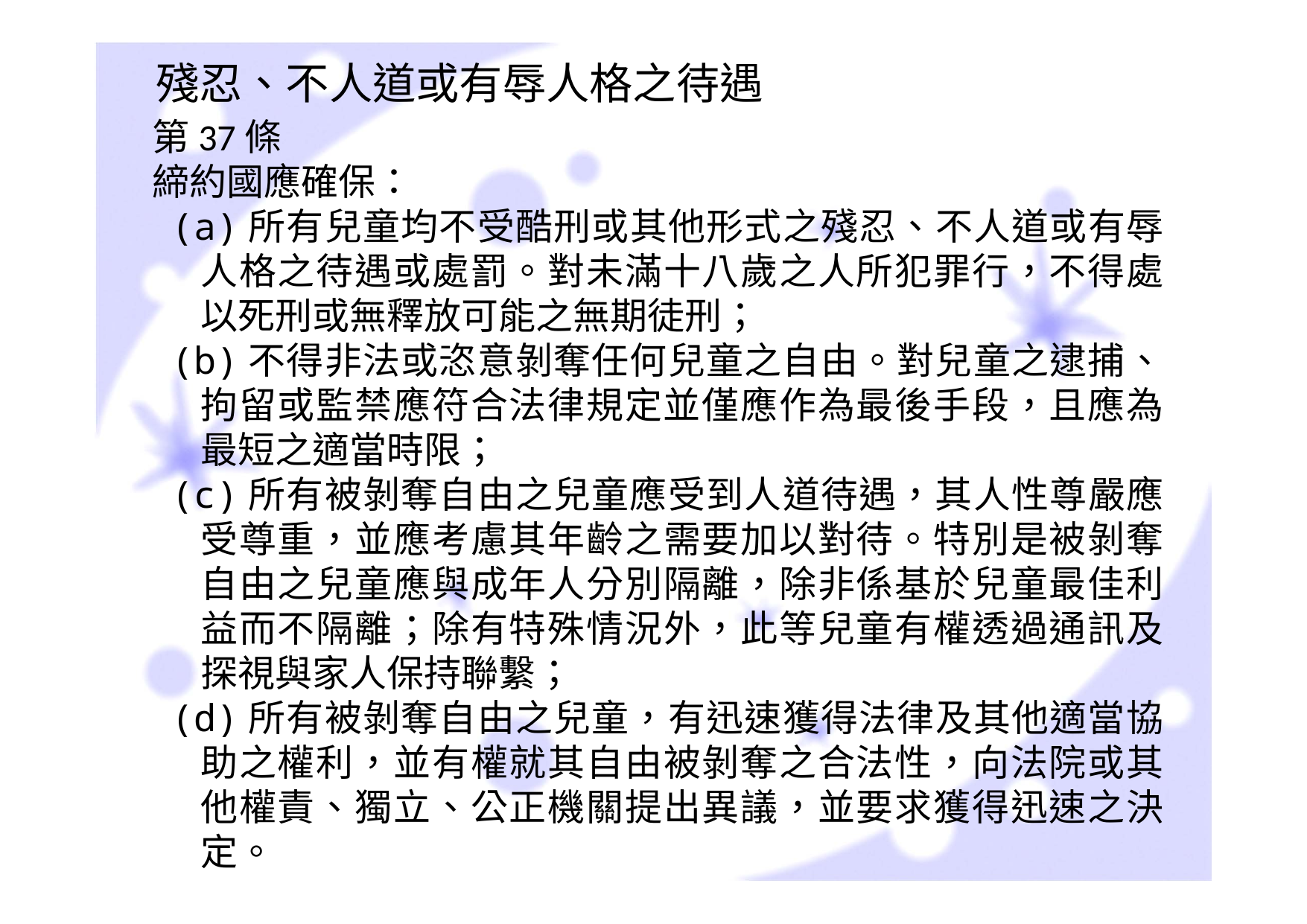

殘忍、不人道或有辱人格之待遇
第37條
締約國應確保：
(a)所有兒童均不受酷刑或其他形式之殘忍、不人道或有辱人格之待遇或處罰。對未滿十八歲之人所犯罪行，不得處以死刑或無釋放可能之無期徒刑；
(b)不得非法或恣意剝奪任何兒童之自由。對兒童之逮捕、拘留或監禁應符合法律規定並僅應作為最後手段，且應為最短之適當時限；
(c)所有被剝奪自由之兒童應受到人道待遇，其人性尊嚴應受尊重，並應考慮其年齡之需要加以對待。特別是被剝奪自由之兒童應與成年人分別隔離，除非係基於兒童最佳利益而不隔離；除有特殊情況外，此等兒童有權透過通訊及探視與家人保持聯繫；
(d)所有被剝奪自由之兒童，有迅速獲得法律及其他適當協助之權利，並有權就其自由被剝奪之合法性，向法院或其他權責、獨立、公正機關提出異議，並要求獲得迅速之決定。